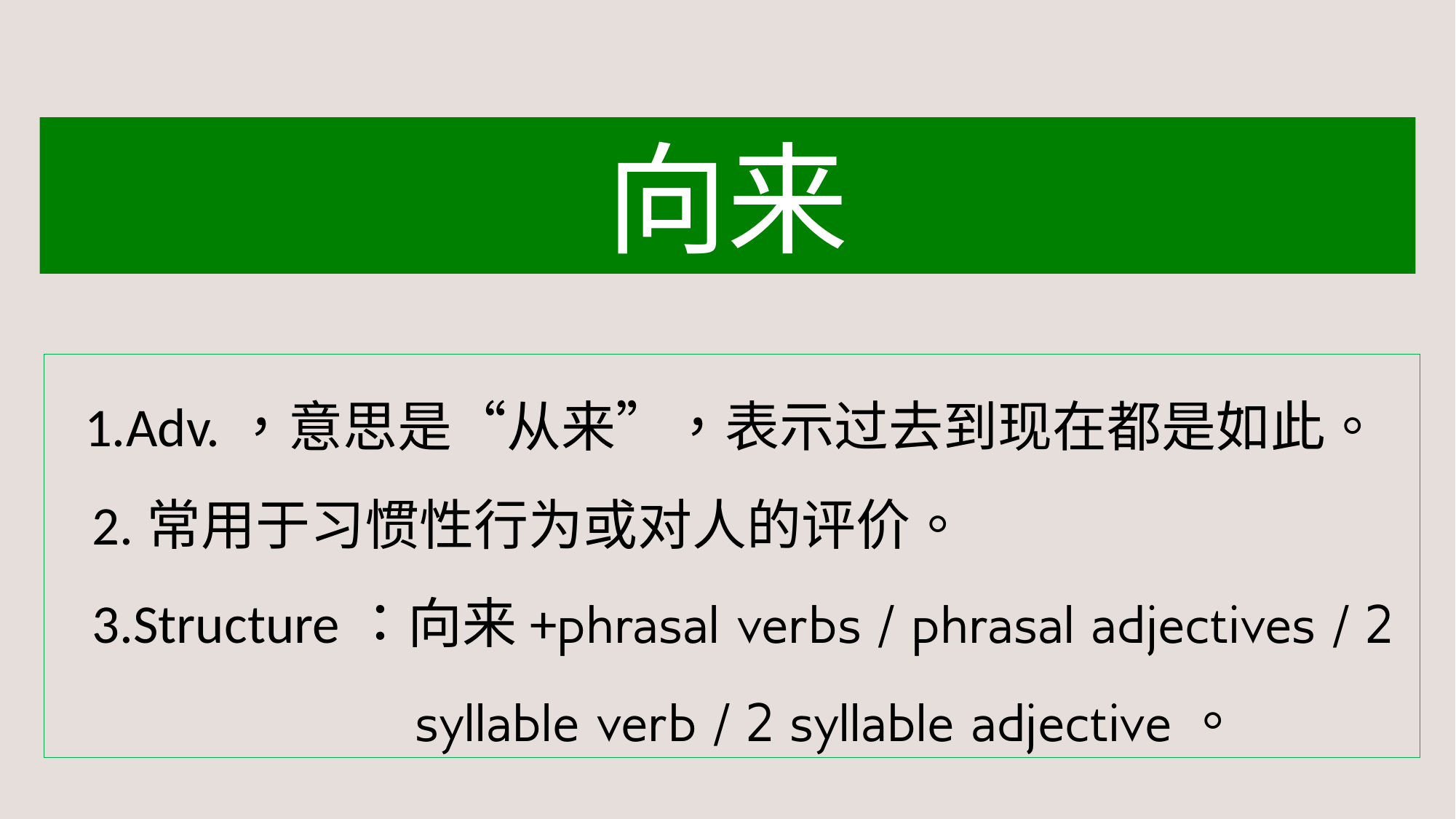

向来
1.Adv.，意思是“从来”，表示过去到现在都是如此。
   2.常用于习惯性行为或对人的评价。
   3.Structure：向来+phrasal verbs / phrasal adjectives / 2
                      syllable verb / 2 syllable adjective。